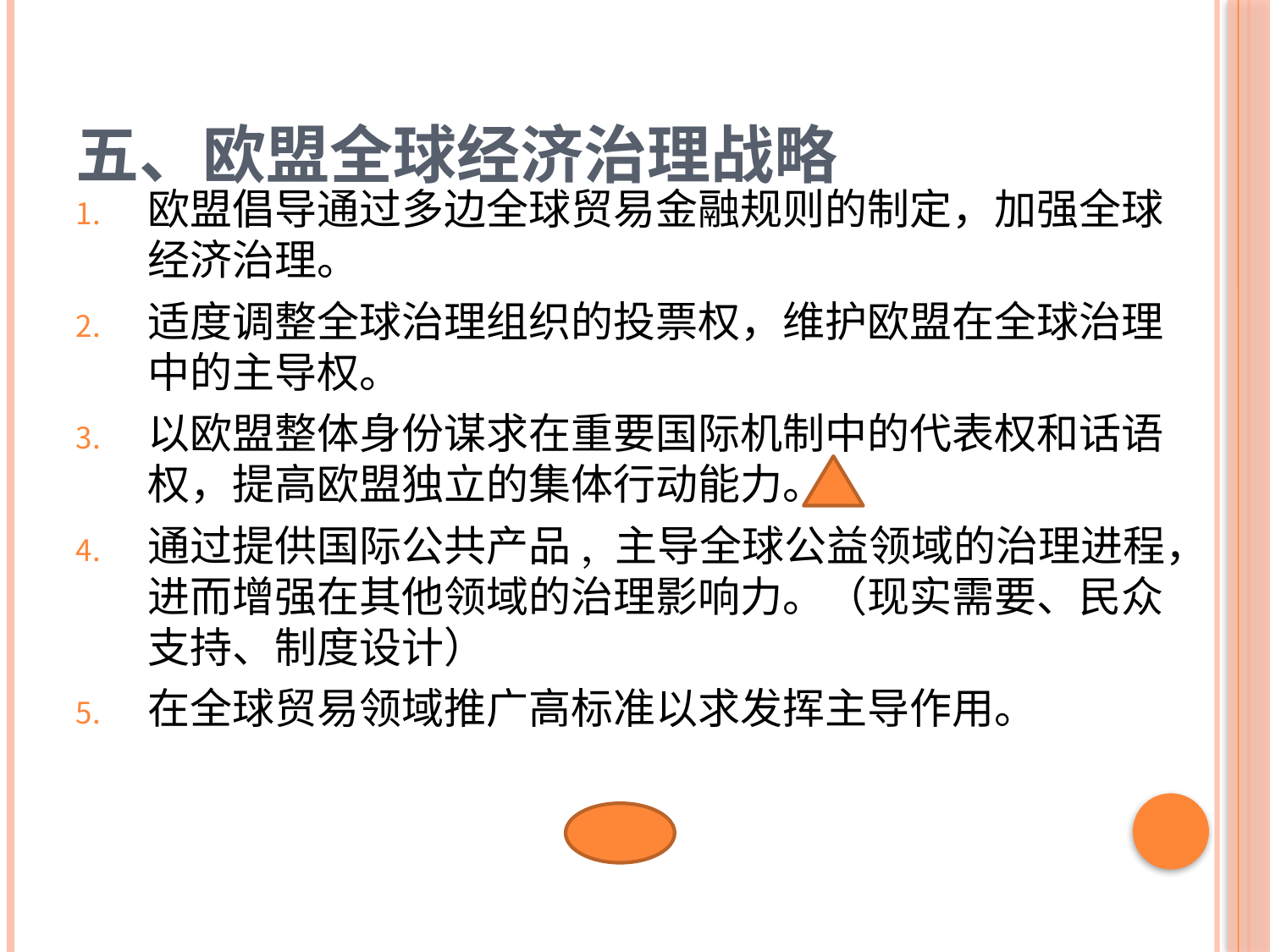

# 五、欧盟全球经济治理战略
欧盟倡导通过多边全球贸易金融规则的制定，加强全球经济治理。
适度调整全球治理组织的投票权，维护欧盟在全球治理中的主导权。
以欧盟整体身份谋求在重要国际机制中的代表权和话语权，提高欧盟独立的集体行动能力。
通过提供国际公共产品, 主导全球公益领域的治理进程，进而增强在其他领域的治理影响力。（现实需要、民众支持、制度设计）
在全球贸易领域推广高标准以求发挥主导作用。